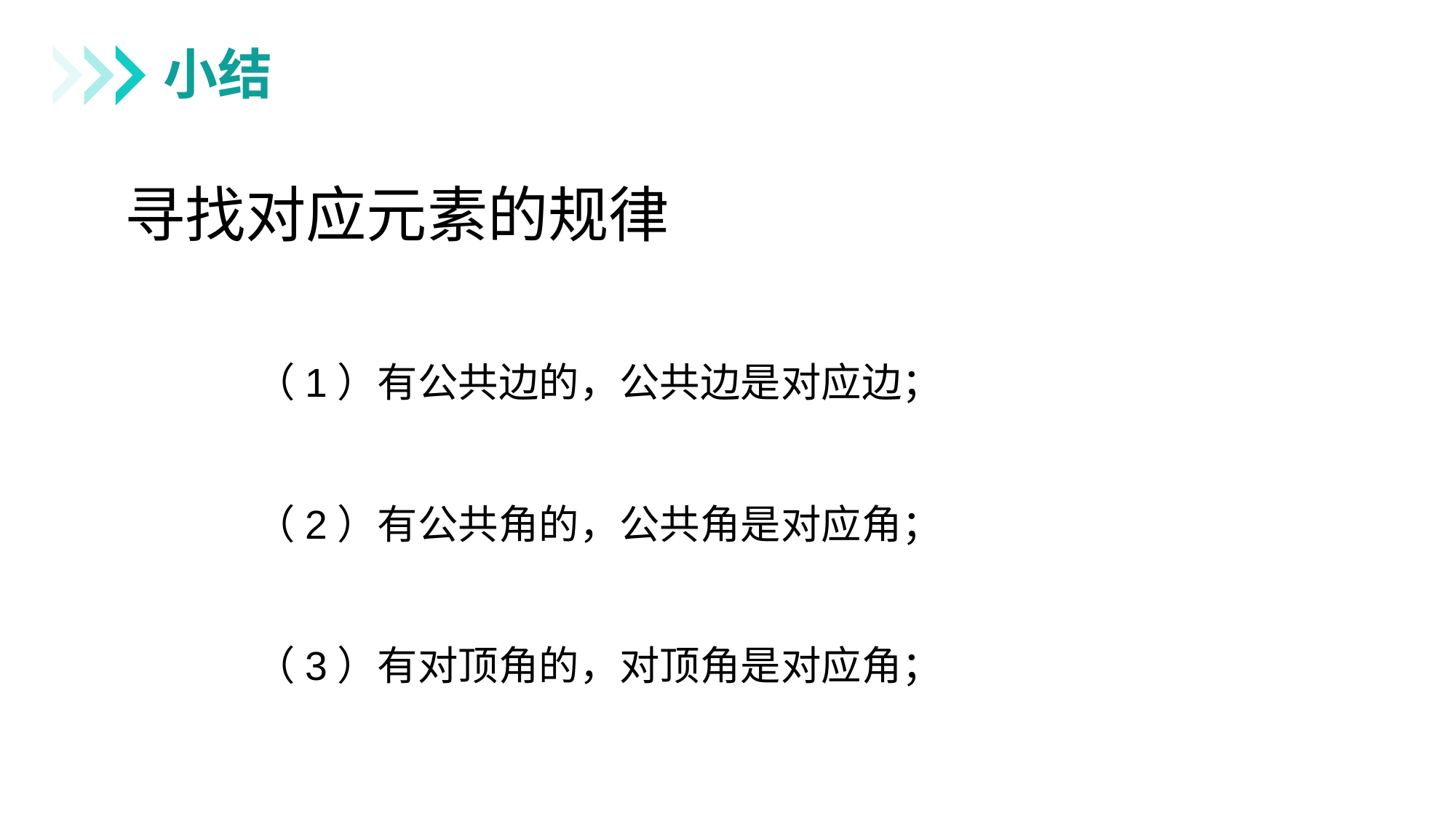

小结
寻找对应元素的规律
（1）有公共边的，公共边是对应边；
（2）有公共角的，公共角是对应角；
（3）有对顶角的，对顶角是对应角；